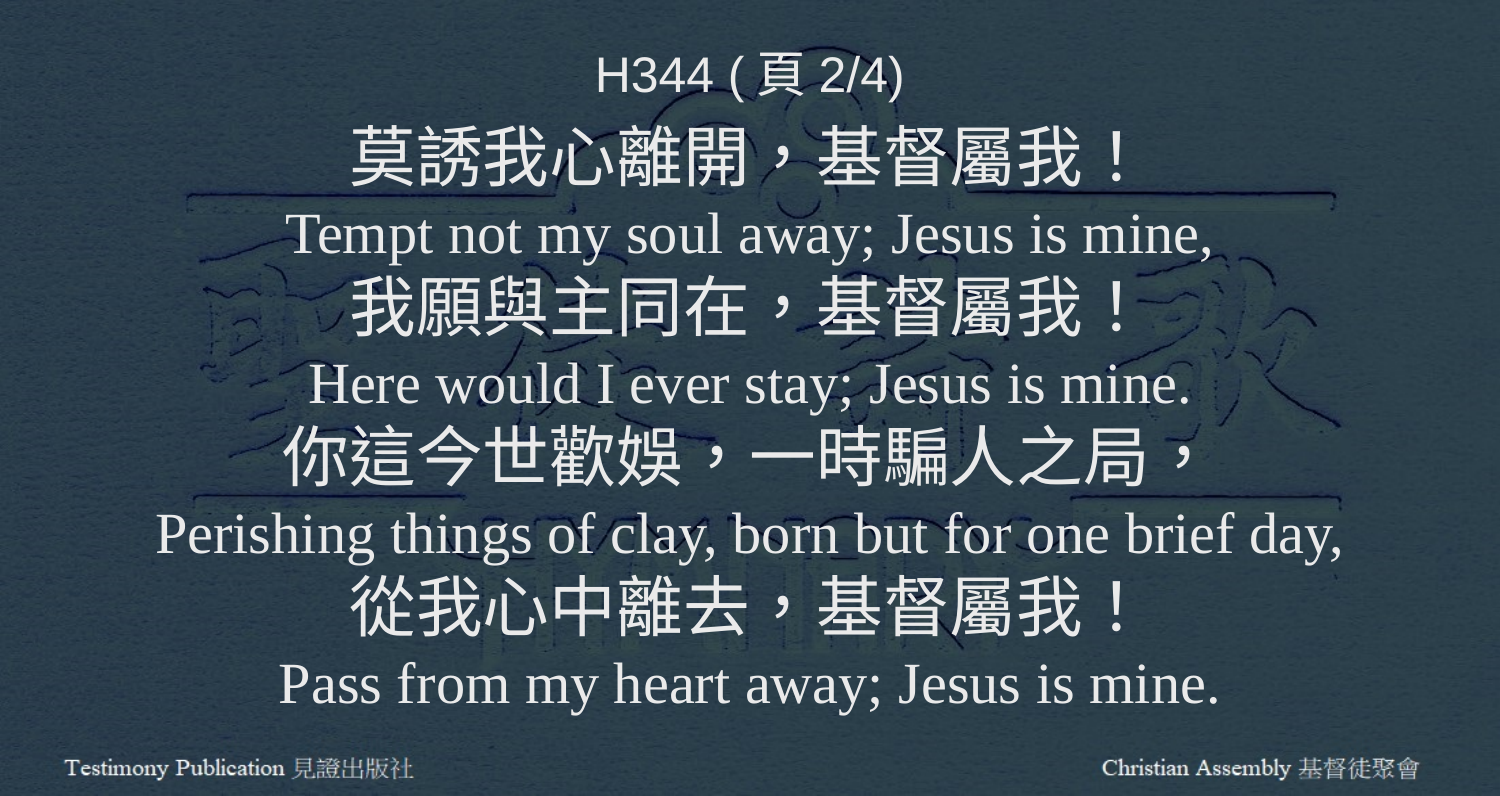

H344 (頁2/4)
莫誘我心離開，基督屬我！
Tempt not my soul away; Jesus is mine,
我願與主同在，基督屬我！
Here would I ever stay; Jesus is mine.
你這今世歡娛，一時騙人之局，
Perishing things of clay, born but for one brief day,
從我心中離去，基督屬我！
Pass from my heart away; Jesus is mine.